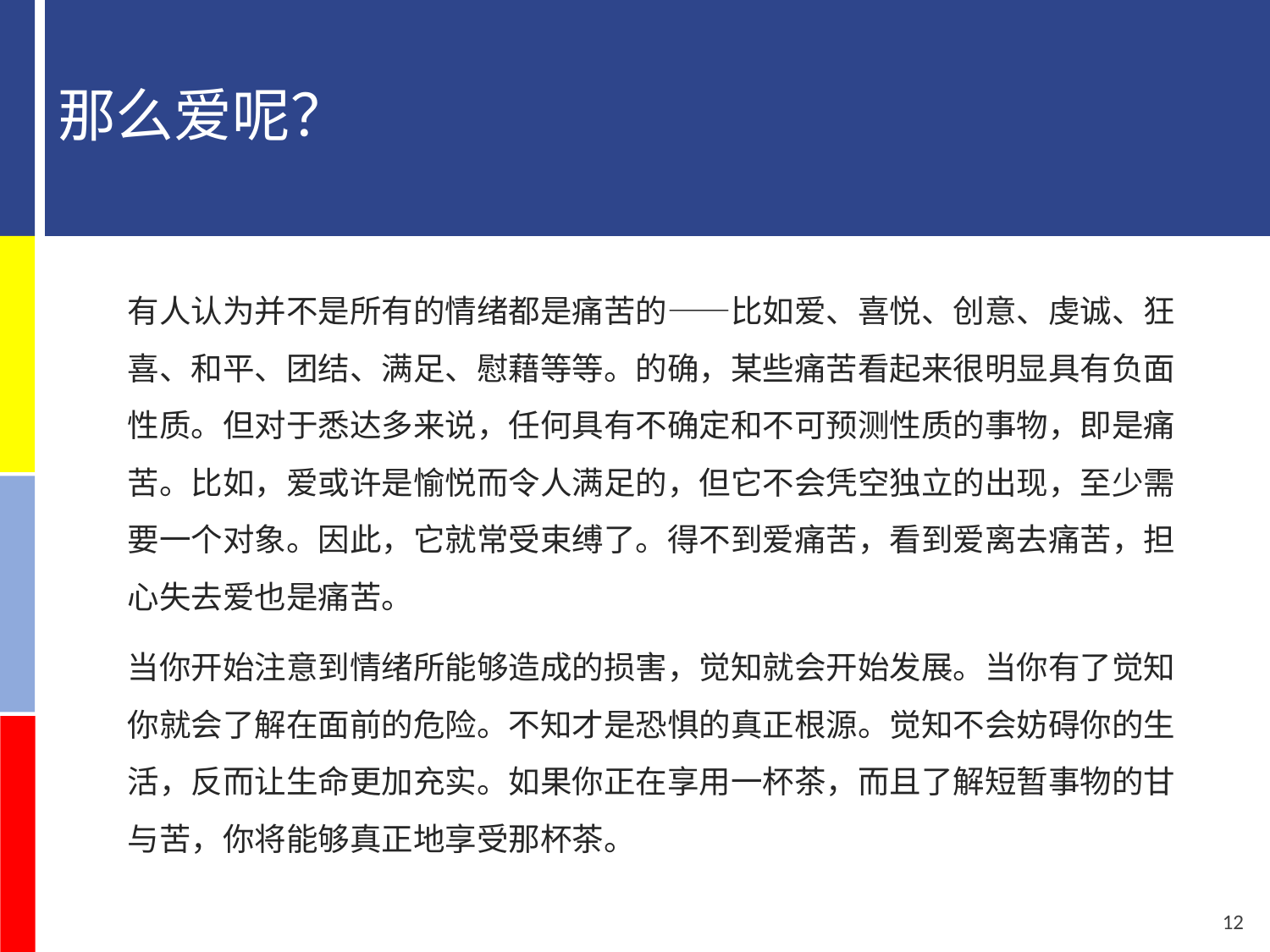

# 那么爱呢？
有人认为并不是所有的情绪都是痛苦的——比如爱、喜悦、创意、虔诚、狂喜、和平、团结、满足、慰藉等等。的确，某些痛苦看起来很明显具有负面性质。但对于悉达多来说，任何具有不确定和不可预测性质的事物，即是痛苦。比如，爱或许是愉悦而令人满足的，但它不会凭空独立的出现，至少需要一个对象。因此，它就常受束缚了。得不到爱痛苦，看到爱离去痛苦，担心失去爱也是痛苦。
当你开始注意到情绪所能够造成的损害，觉知就会开始发展。当你有了觉知你就会了解在面前的危险。不知才是恐惧的真正根源。觉知不会妨碍你的生活，反而让生命更加充实。如果你正在享用一杯茶，而且了解短暂事物的甘与苦，你将能够真正地享受那杯茶。